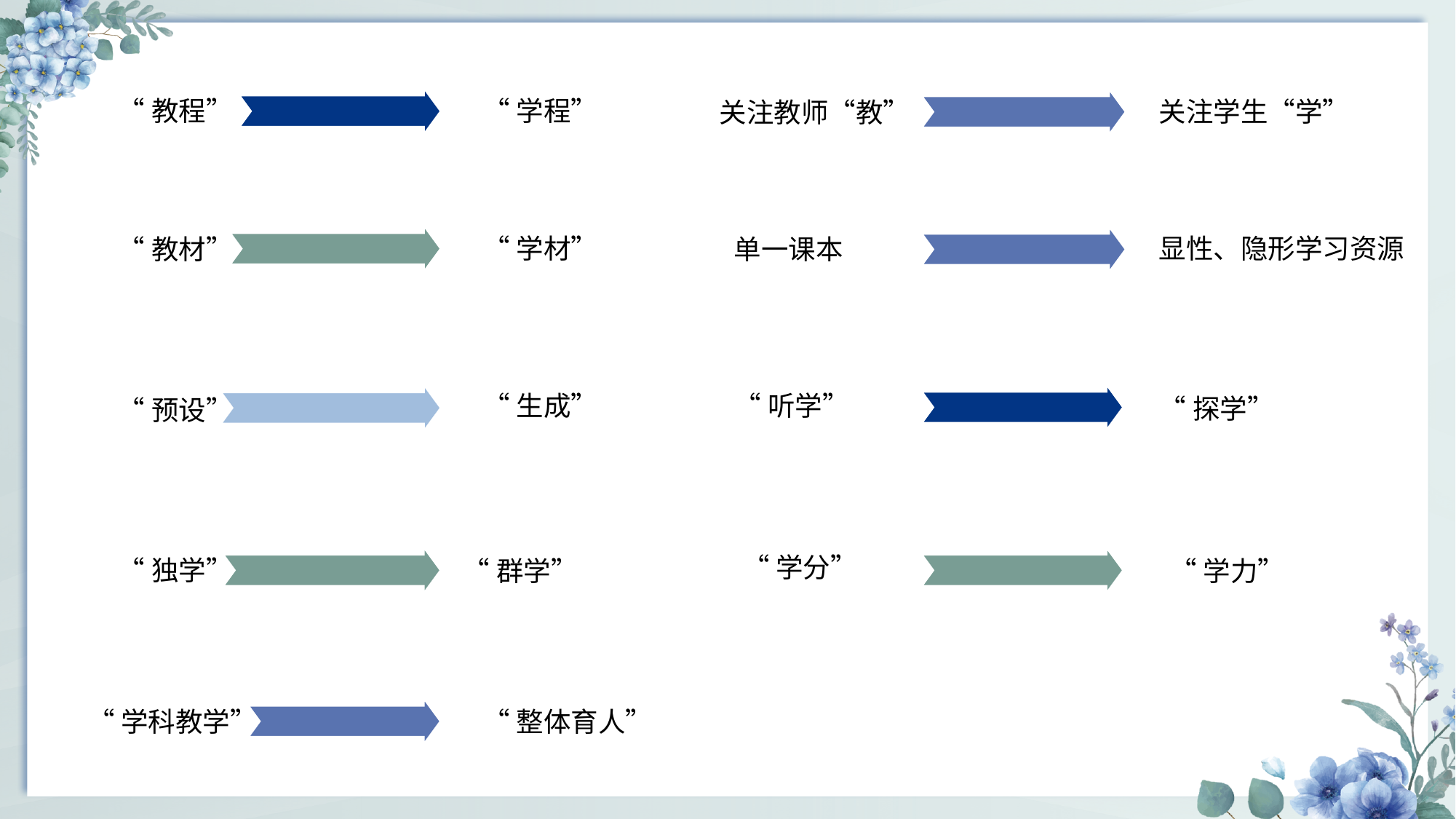

“教程”

“学程”

关注学生“学”
关注教师“教”

“学材”
显性、隐形学习资源
“教材”
单一课本

“生成”
“听学”

“探学”
“预设”
“学分”
“独学”

“学力”
“群学”
“学科教学”

“整体育人”